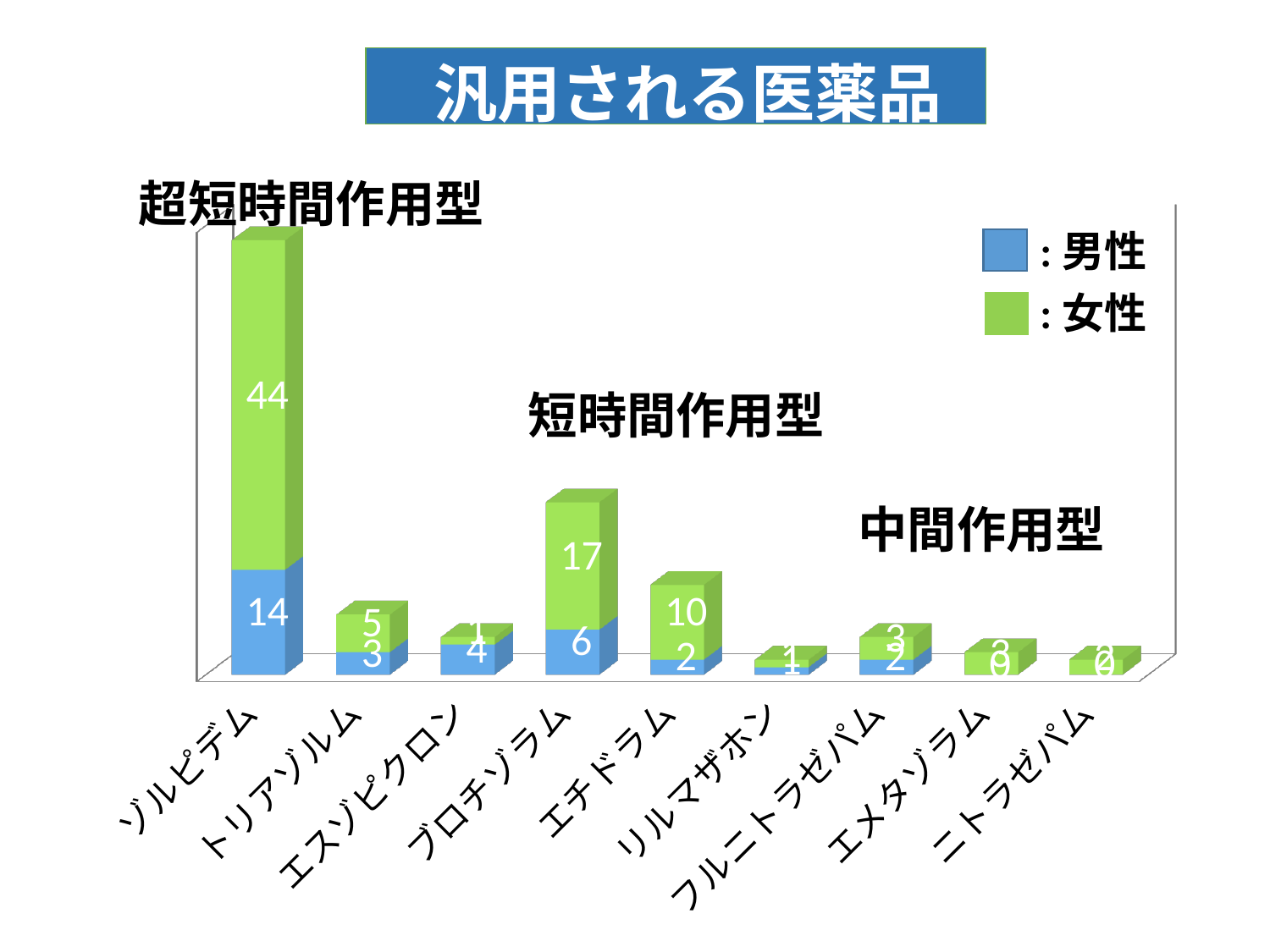

汎用される医薬品

超短時間作用型

[unsupported chart]

:男性

:女性

短時間作用型
中間作用型